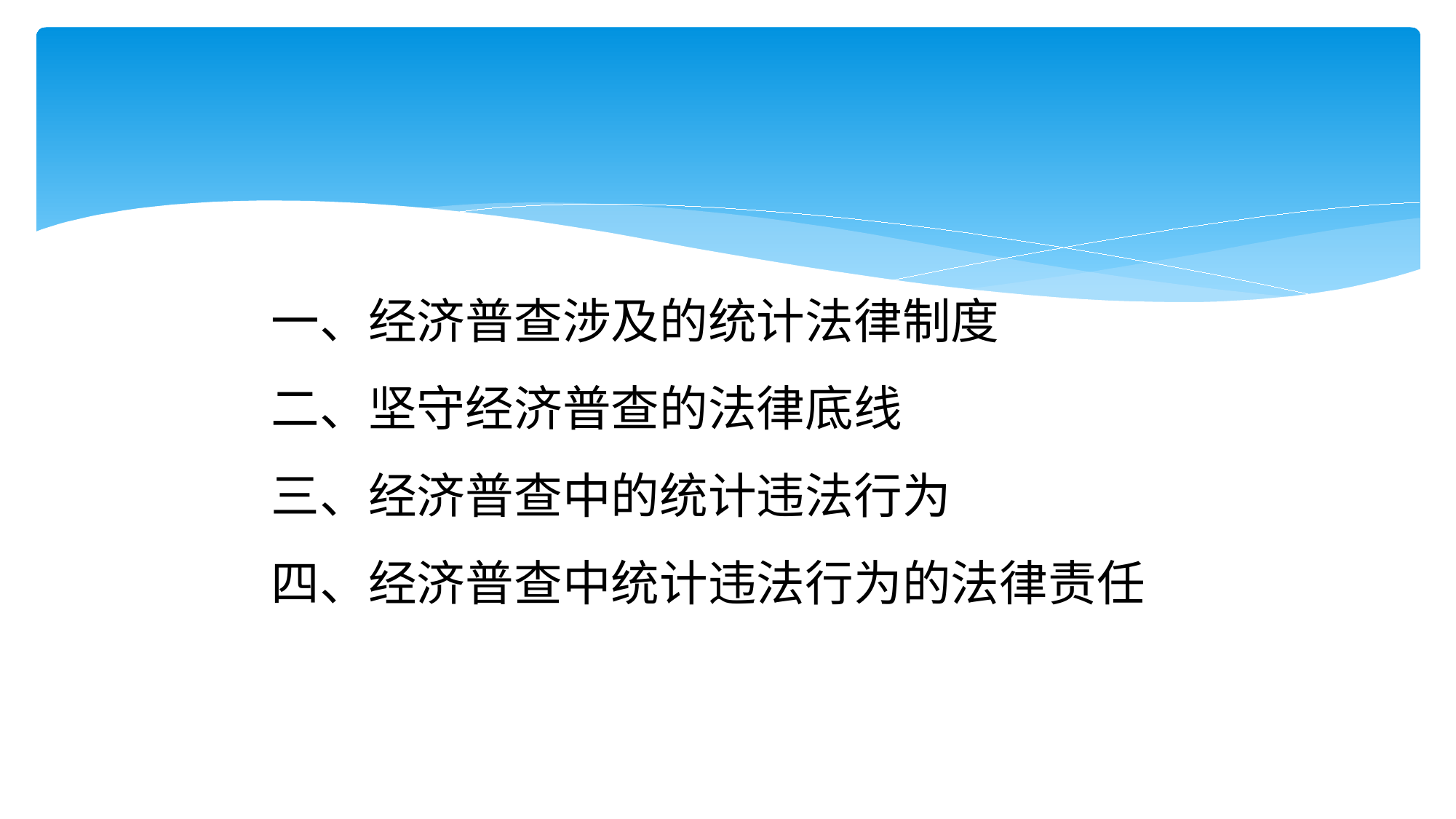

#
一、经济普查涉及的统计法律制度
二、坚守经济普查的法律底线
三、经济普查中的统计违法行为
四、经济普查中统计违法行为的法律责任

2